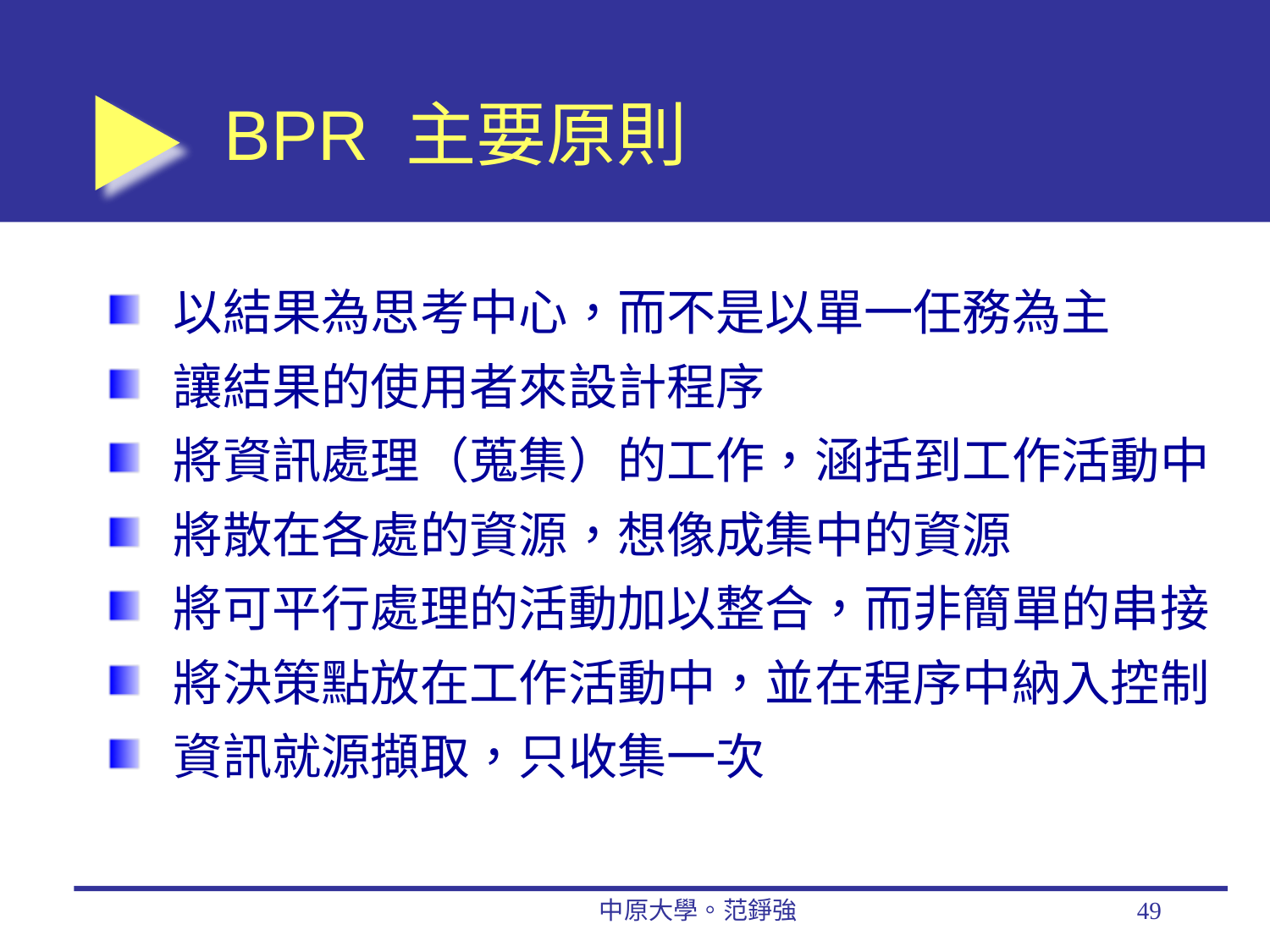

# BPR 主要原則
以結果為思考中心，而不是以單一任務為主
讓結果的使用者來設計程序
將資訊處理（蒐集）的工作，涵括到工作活動中
將散在各處的資源，想像成集中的資源
將可平行處理的活動加以整合，而非簡單的串接
將決策點放在工作活動中，並在程序中納入控制
資訊就源擷取，只收集一次
中原大學。范錚強
49